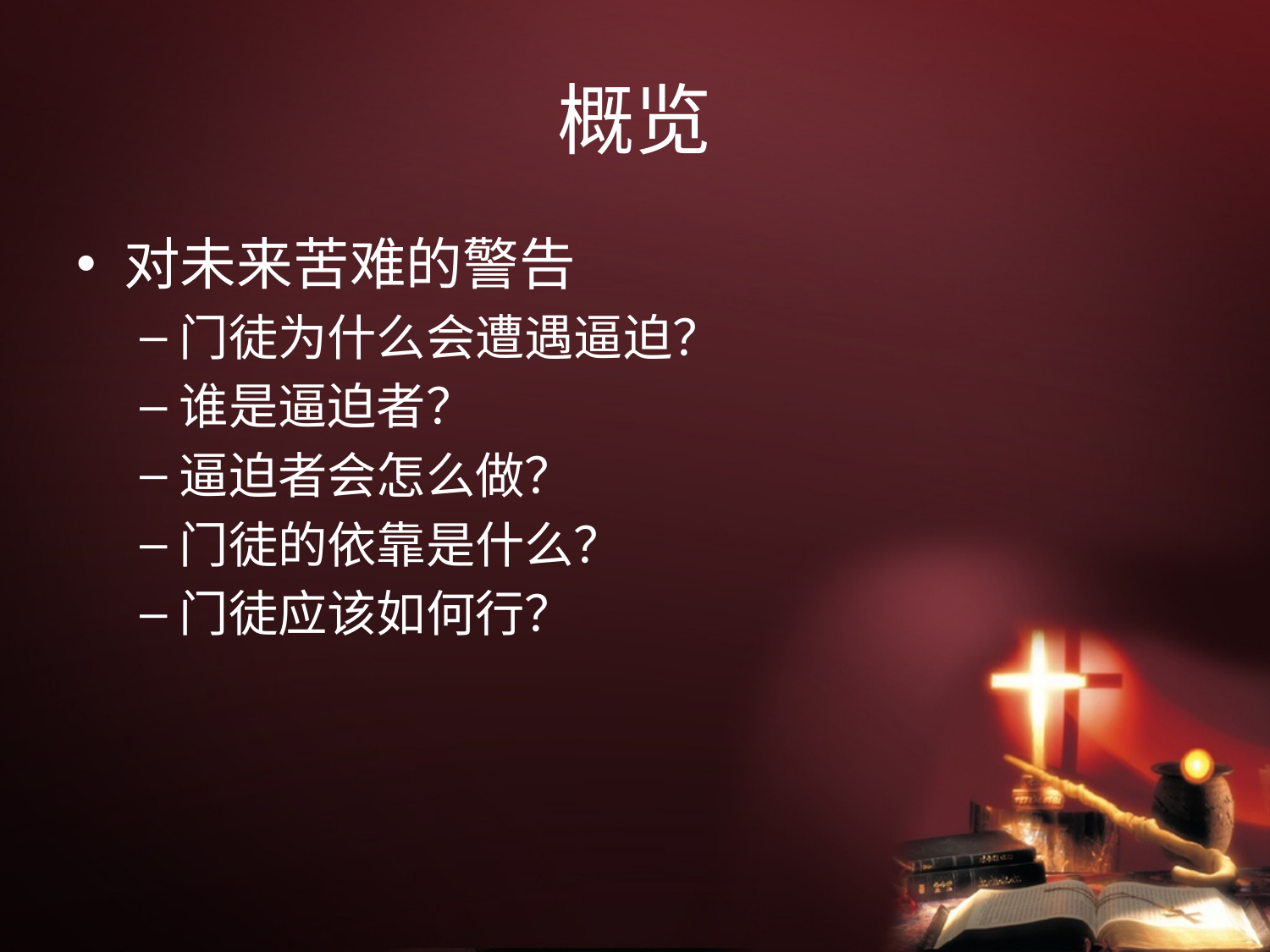

# 概览
对未来苦难的警告
门徒为什么会遭遇逼迫？
谁是逼迫者？
逼迫者会怎么做？
门徒的依靠是什么？
门徒应该如何行？